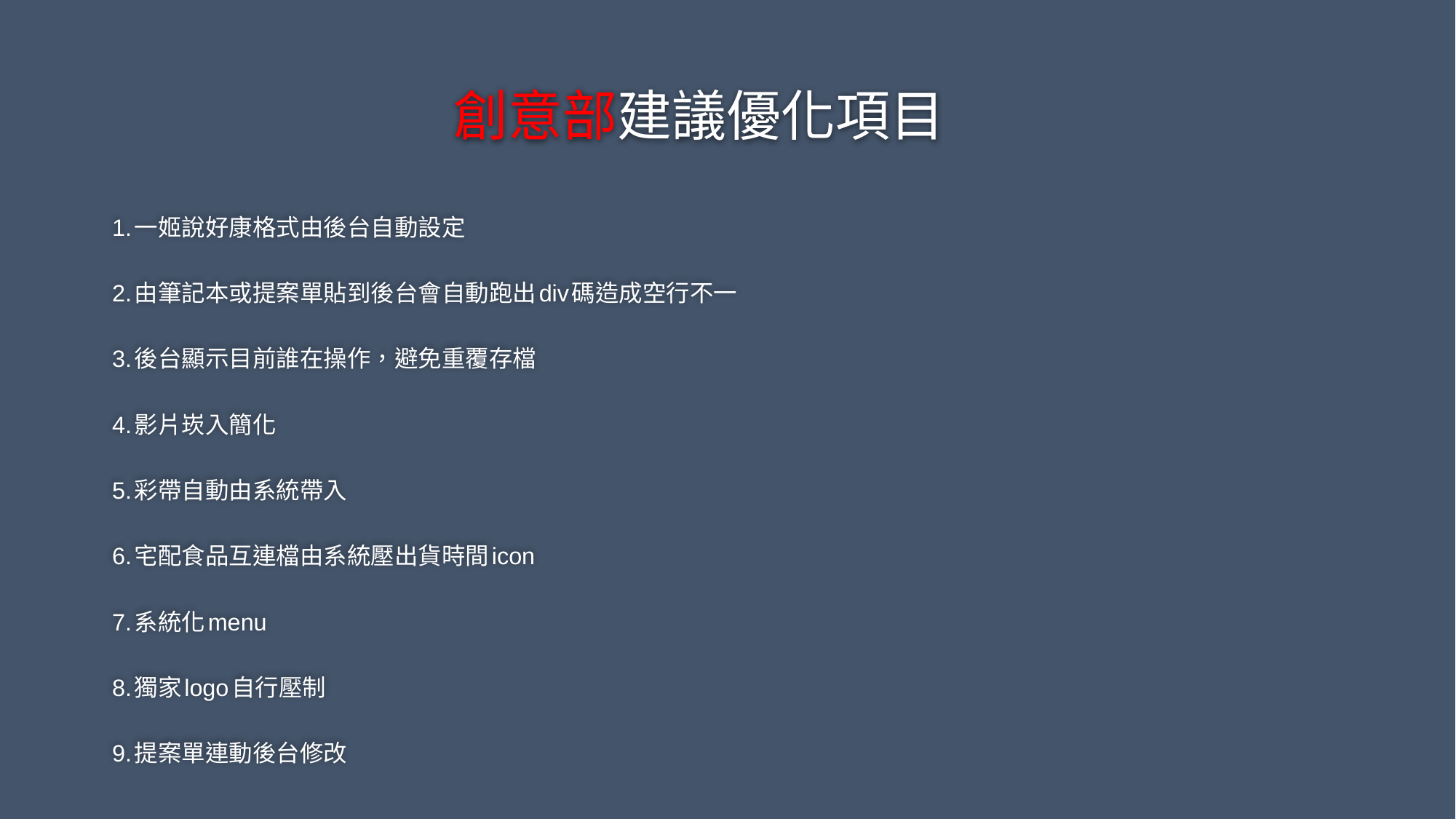

# 創意部建議優化項目
1.一姬說好康格式由後台自動設定
2.由筆記本或提案單貼到後台會自動跑出div碼造成空行不一
3.後台顯示目前誰在操作，避免重覆存檔
4.影片崁入簡化
5.彩帶自動由系統帶入
6.宅配食品互連檔由系統壓出貨時間icon
7.系統化menu
8.獨家logo自行壓制
9.提案單連動後台修改